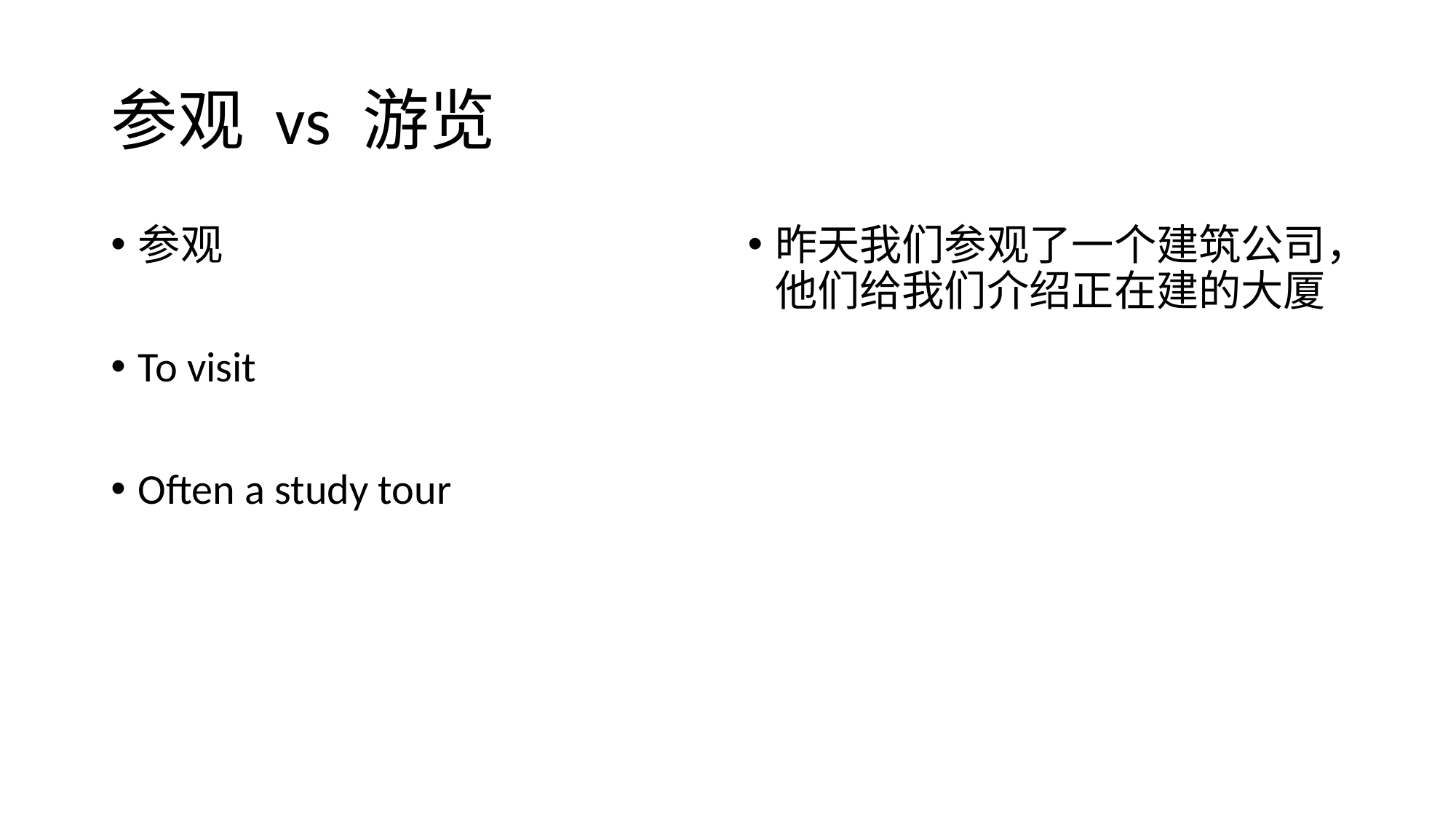

# 参观 vs 游览
参观

To visit

Often a study tour
昨天我们参观了一个建筑公司，他们给我们介绍正在建的大厦